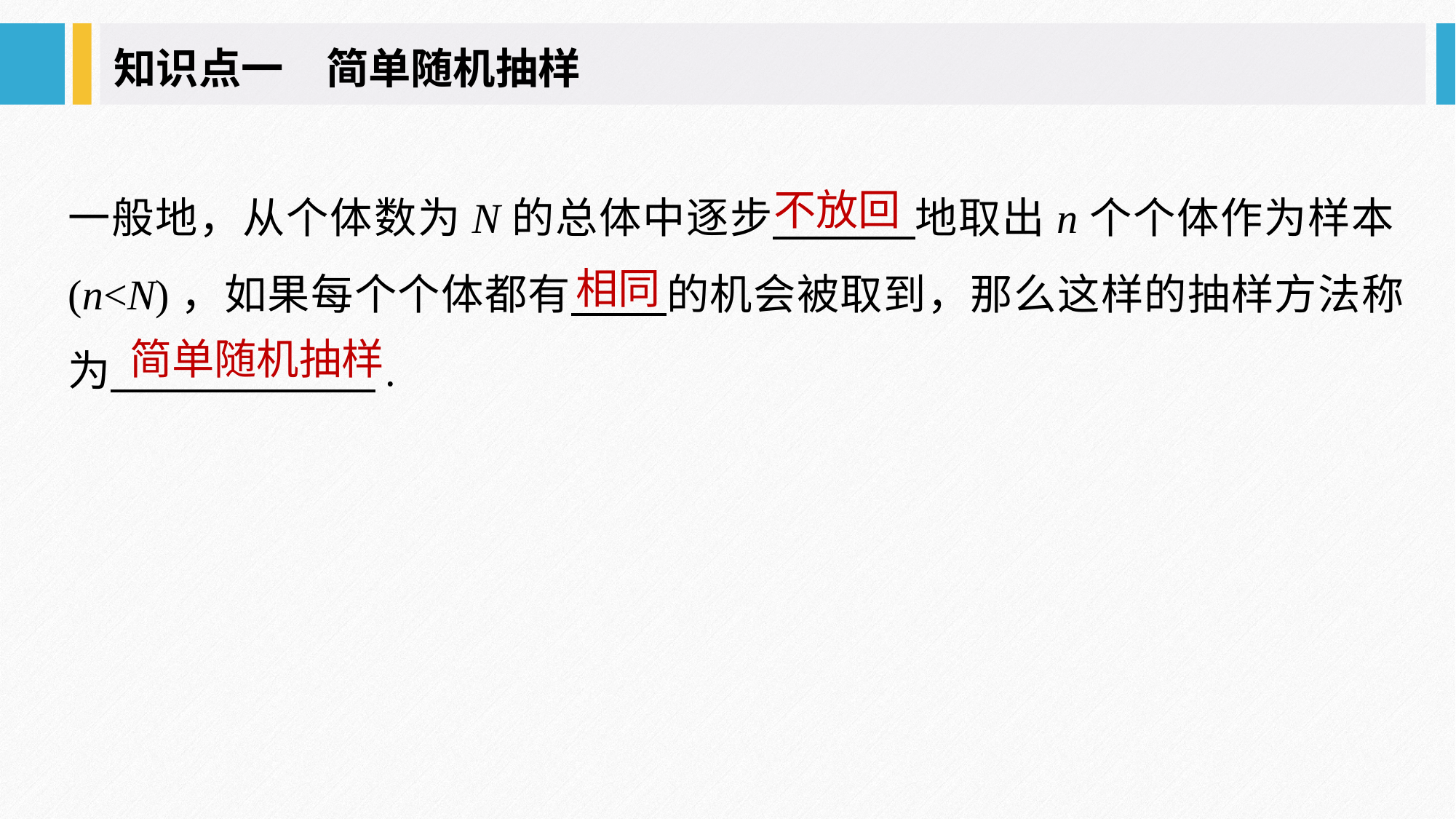

知识点一　简单随机抽样
一般地，从个体数为N的总体中逐步             地取出n个个体作为样本(n<N)，如果每个个体都有         的机会被取到，那么这样的抽样方法称为                            .
不放回
相同
简单随机抽样